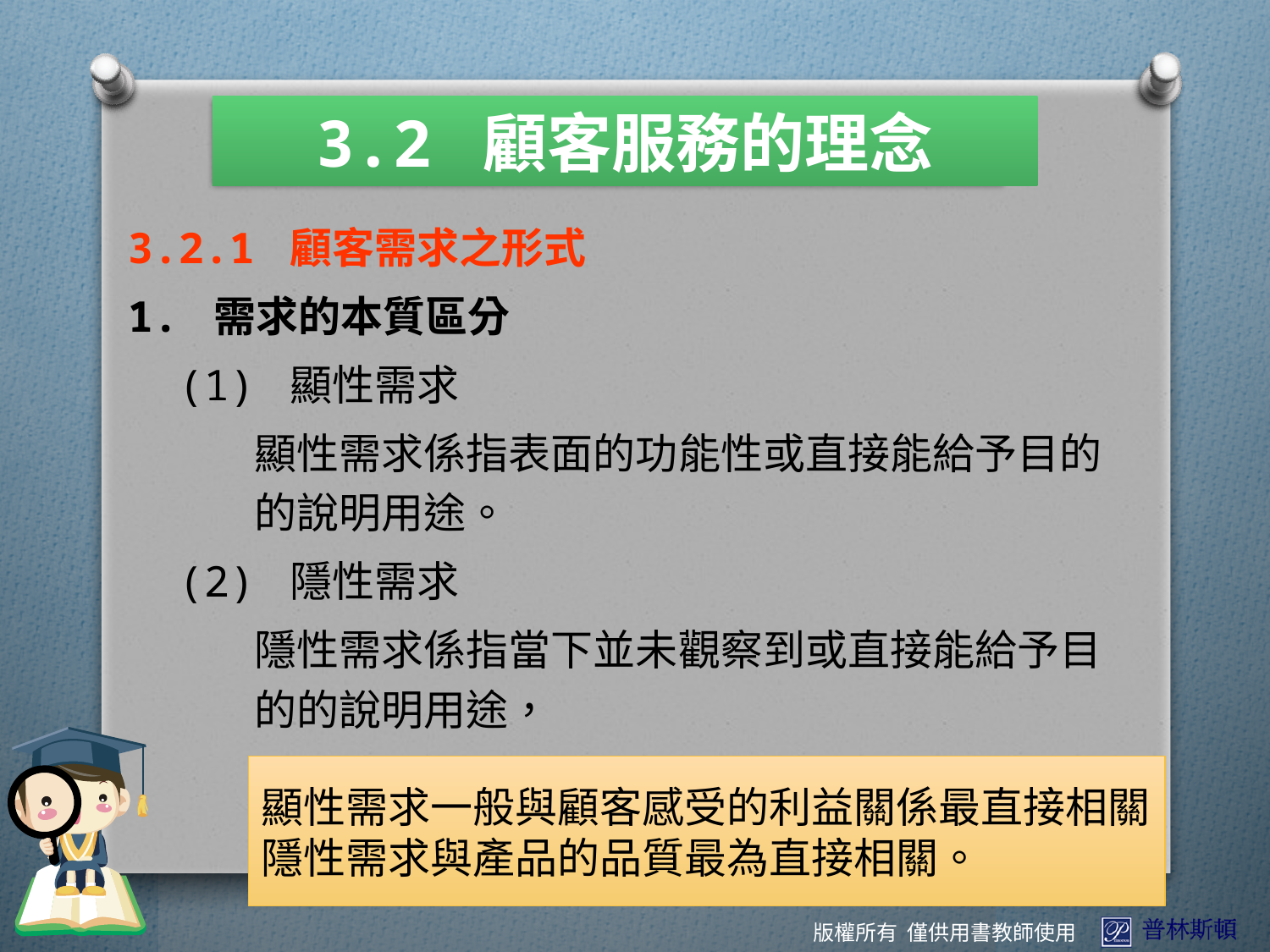

3.2 顧客服務的理念
3.2.1 顧客需求之形式
1. 需求的本質區分
  (1) 顯性需求
	顯性需求係指表面的功能性或直接能給予目的	的說明用途。
  (2) 隱性需求
	隱性需求係指當下並未觀察到或直接能給予目	的的說明用途，
顯性需求一般與顧客感受的利益關係最直接相關
隱性需求與產品的品質最為直接相關。